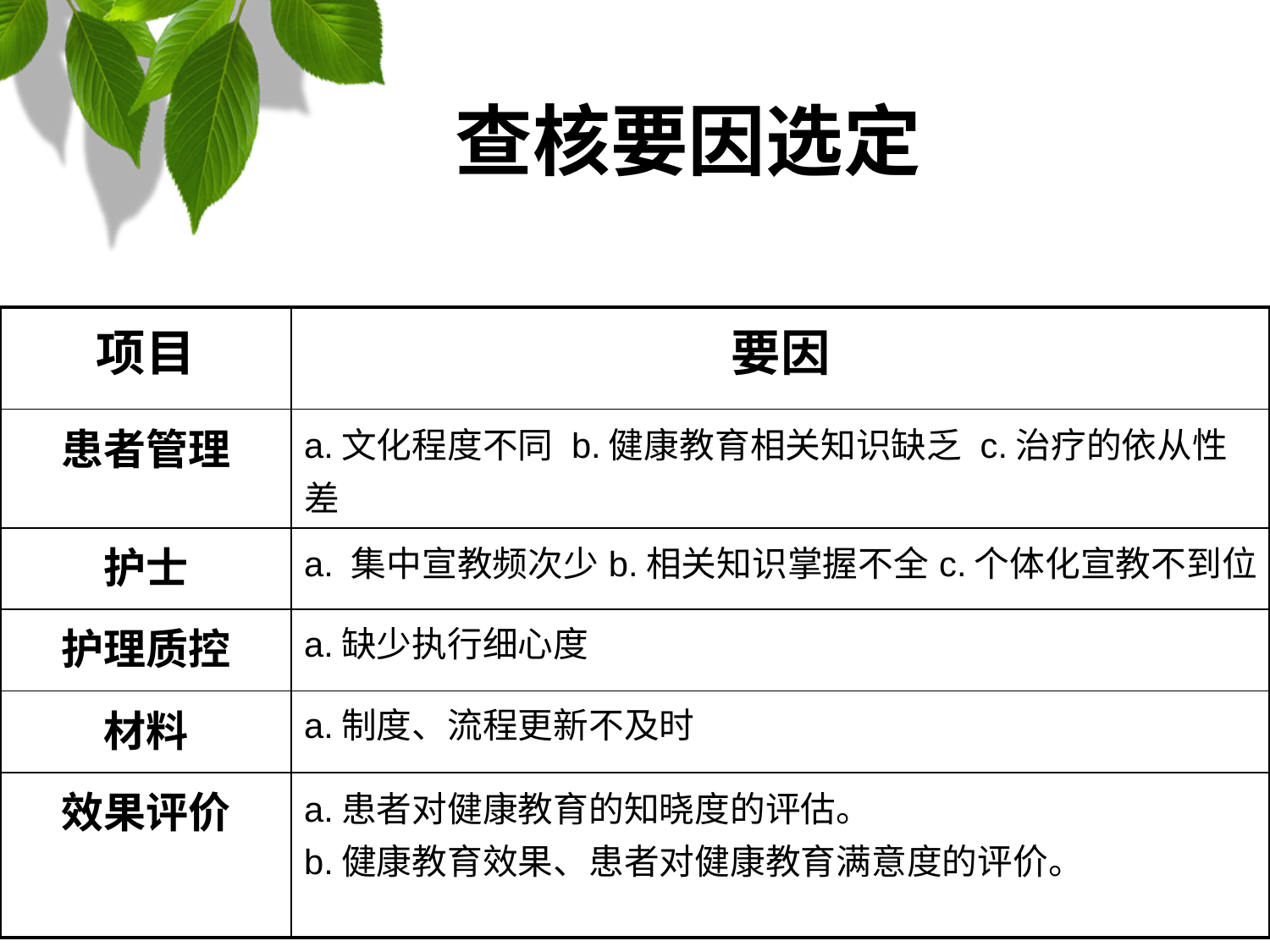

# 查核要因选定
| 项目 | 要因 |
| --- | --- |
| 患者管理 | a.文化程度不同 b.健康教育相关知识缺乏 c.治疗的依从性差 |
| 护士 | a. 集中宣教频次少b.相关知识掌握不全c.个体化宣教不到位 |
| 护理质控 | a.缺少执行细心度 |
| 材料 | a.制度、流程更新不及时 |
| 效果评价 | a.患者对健康教育的知晓度的评估。 b.健康教育效果、患者对健康教育满意度的评价。 |